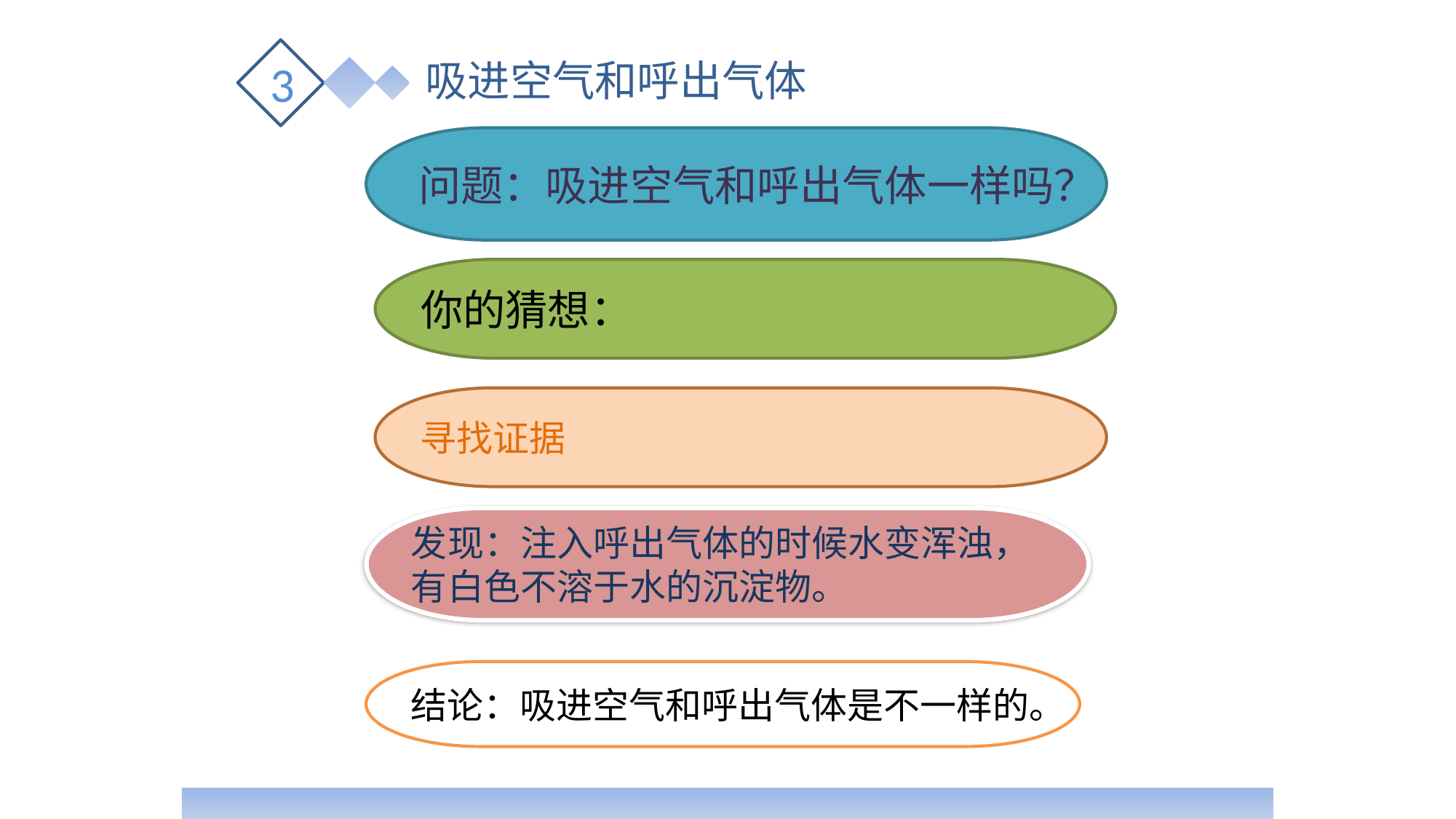

3
吸进空气和呼出气体

问题：吸进空气和呼出气体一样吗？
你的猜想：
寻找证据
发现：注入呼出气体的时候水变浑浊，有白色不溶于水的沉淀物。
结论：吸进空气和呼出气体是不一样的。